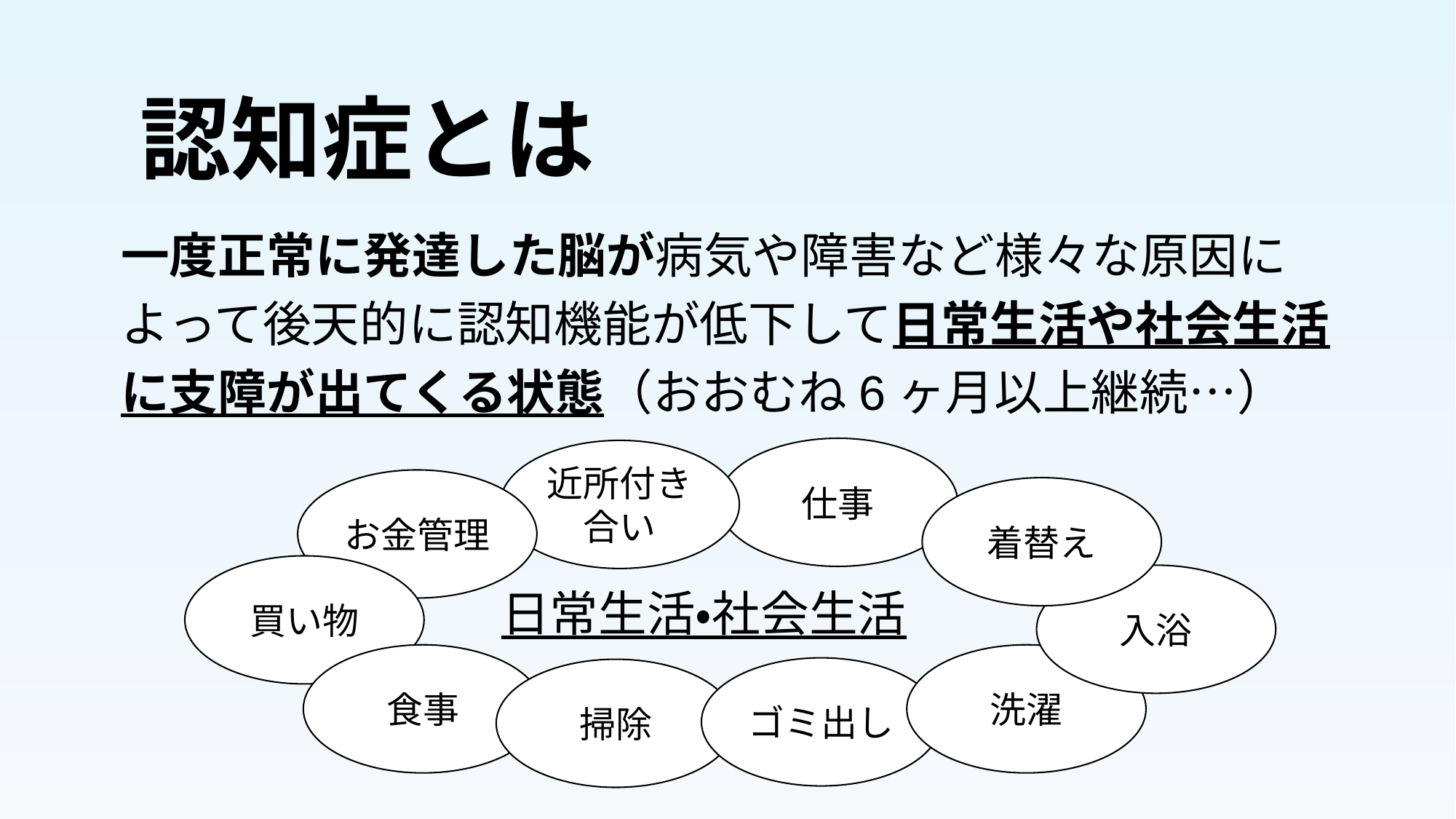

認知症とは
一度正常に発達した脳が病気や障害など様々な原因によって後天的に認知機能が低下して日常生活や社会生活に支障が出てくる状態（おおむね6ヶ月以上継続…）
仕事
近所付き合い
お金管理
着替え
買い物
入浴
日常生活・社会生活
食事
洗濯
ゴミ出し
掃除